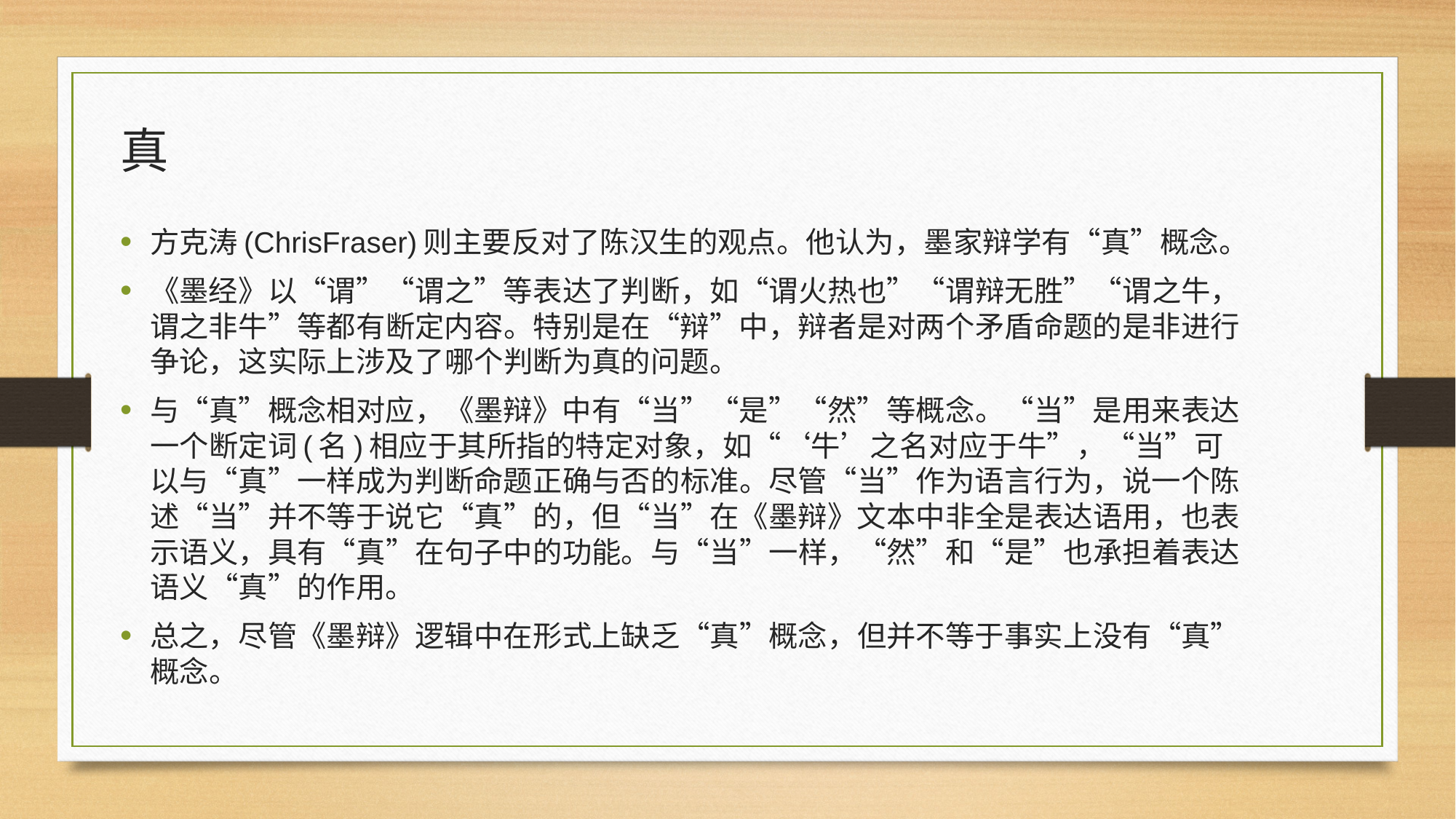

真
方克涛(ChrisFraser)则主要反对了陈汉生的观点。他认为，墨家辩学有“真”概念。
《墨经》以“谓”“谓之”等表达了判断，如“谓火热也”“谓辩无胜”“谓之牛，谓之非牛”等都有断定内容。特别是在“辩”中，辩者是对两个矛盾命题的是非进行争论，这实际上涉及了哪个判断为真的问题。
与“真”概念相对应，《墨辩》中有“当”“是”“然”等概念。“当”是用来表达一个断定词(名)相应于其所指的特定对象，如“‘牛’之名对应于牛”，“当”可以与“真”一样成为判断命题正确与否的标准。尽管“当”作为语言行为，说一个陈述“当”并不等于说它“真”的，但“当”在《墨辩》文本中非全是表达语用，也表示语义，具有“真”在句子中的功能。与“当”一样，“然”和“是”也承担着表达语义“真”的作用。
总之，尽管《墨辩》逻辑中在形式上缺乏“真”概念，但并不等于事实上没有“真”概念。